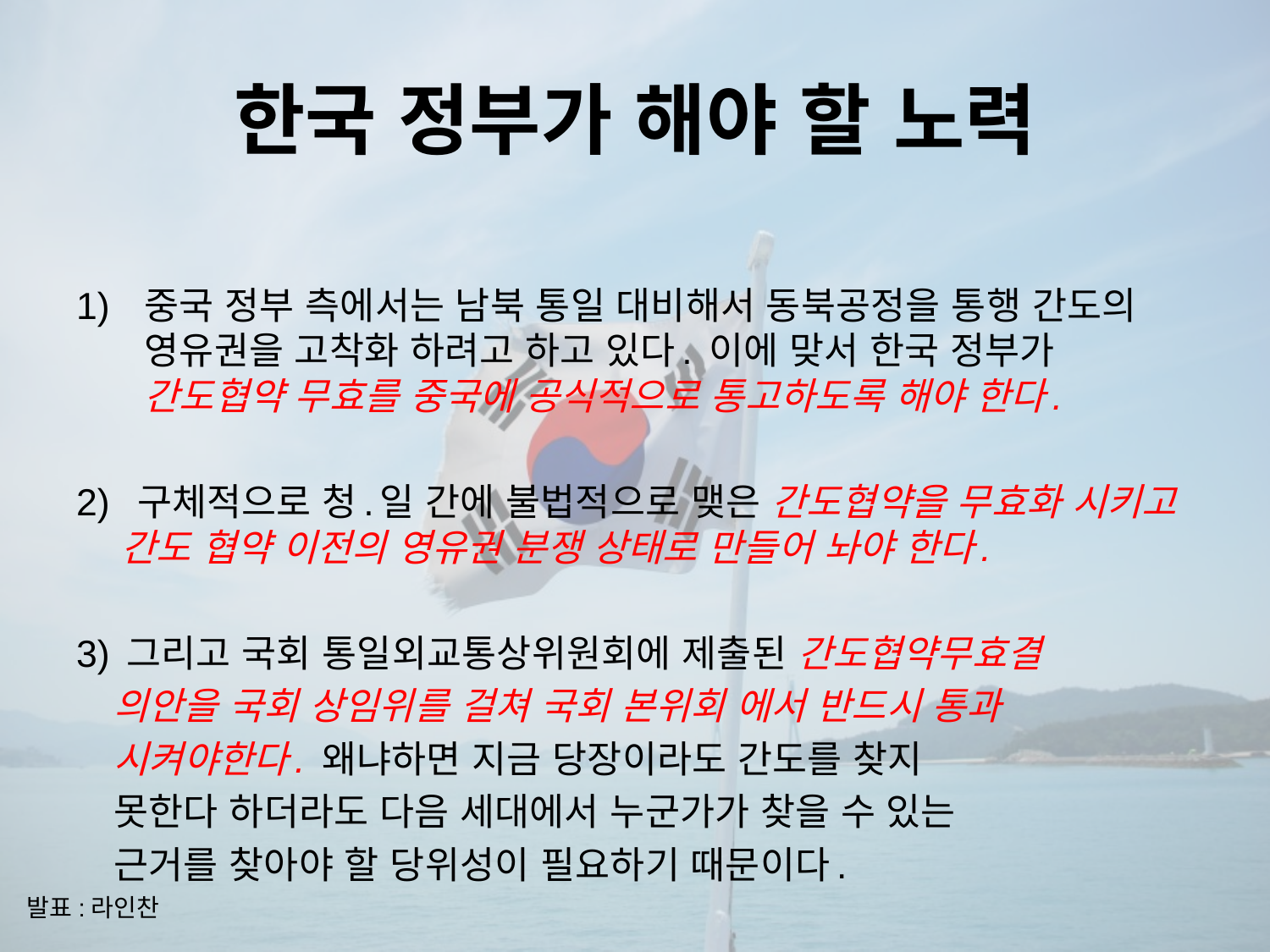

# 한국 정부가 해야 할 노력

중국 정부 측에서는 남북 통일 대비해서 동북공정을 통행 간도의 영유권을 고착화 하려고 하고 있다. 이에 맞서 한국 정부가 간도협약 무효를 중국에 공식적으로 통고하도록 해야 한다.

2)  구체적으로 청.일 간에 불법적으로 맺은 간도협약을 무효화 시키고 간도 협약 이전의 영유권 분쟁 상태로 만들어 놔야 한다.

3) 그리고 국회 통일외교통상위원회에 제출된 간도협약무효결
   의안을 국회 상임위를 걸쳐 국회 본위회 에서 반드시 통과
   시켜야한다. 왜냐하면 지금 당장이라도 간도를 찾지
   못한다 하더라도 다음 세대에서 누군가가 찾을 수 있는
   근거를 찾아야 할 당위성이 필요하기 때문이다.

발표:라인찬